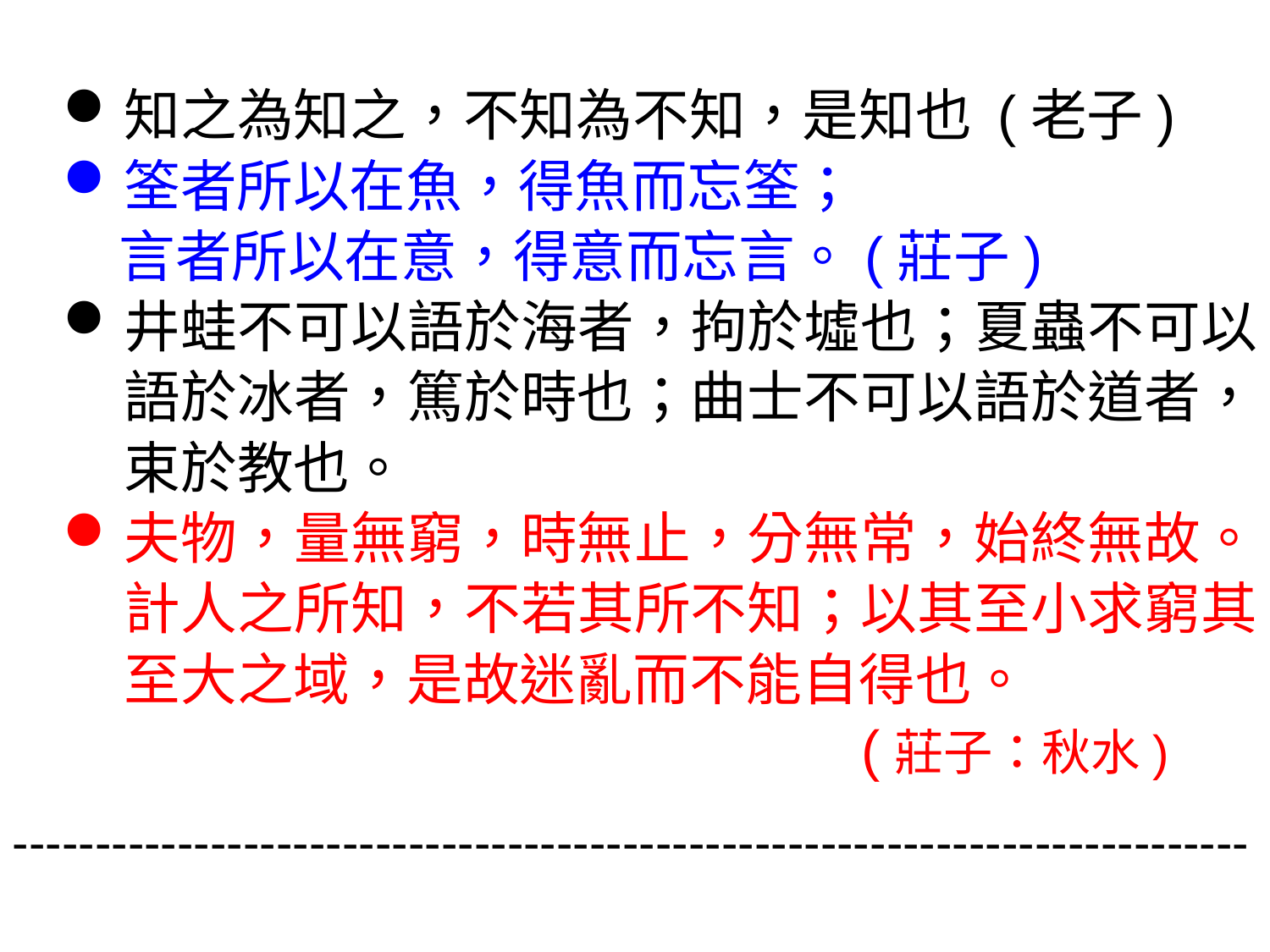

知之為知之，不知為不知，是知也 (老子)
筌者所以在魚，得魚而忘筌；
　言者所以在意，得意而忘言。(莊子)
井蛙不可以語於海者，拘於墟也；夏蟲不可以語於冰者，篤於時也；曲士不可以語於道者，束於教也。
夫物，量無窮，時無止，分無常，始終無故。計人之所知，不若其所不知；以其至小求窮其至大之域，是故迷亂而不能自得也。
                                                   (莊子：秋水)
---------------------------------------------------------------------------